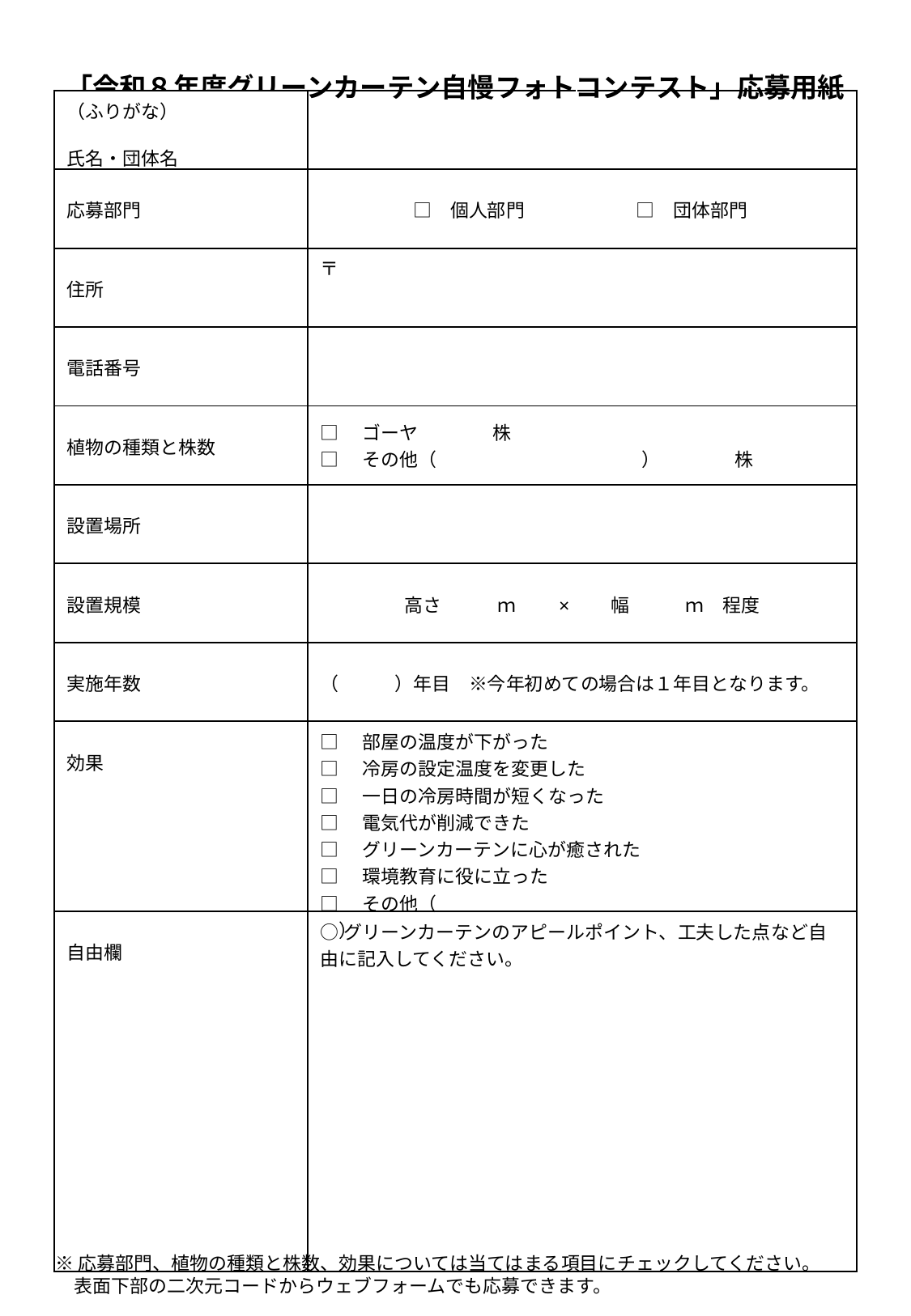

「令和８年度グリーンカーテン自慢フォトコンテスト」応募用紙
| （ふりがな） 氏名・団体名 |  |  |
| --- | --- | --- |
| 応募部門 | □　個人部門　　　　　　□　団体部門 |  |
| 住所 | 〒 |  |
| 電話番号 |  |  |
| 植物の種類と株数 | □　ゴーヤ　　　　株 □　その他（　　　　　　　　　　　）　　　　株 |  |
| 設置場所 |  |  |
| 設置規模 | 高さ　　　ｍ　　×　　幅　　　ｍ　程度 |  |
| 実施年数 | （　　　）年目　※今年初めての場合は１年目となります。 |  |
| 効果 | □　部屋の温度が下がった □　冷房の設定温度を変更した □　一日の冷房時間が短くなった □　電気代が削減できた □　グリーンカーテンに心が癒された □　環境教育に役に立った □　その他（　　　　　　　　　　　　　　　　　　　　　） |  |
| 自由欄 | ○グリーンカーテンのアピールポイント、工夫した点など自由に記入してください。 |  |
※応募部門、植物の種類と株数、効果については当てはまる項目にチェックしてください。
　表面下部の二次元コードからウェブフォームでも応募できます。